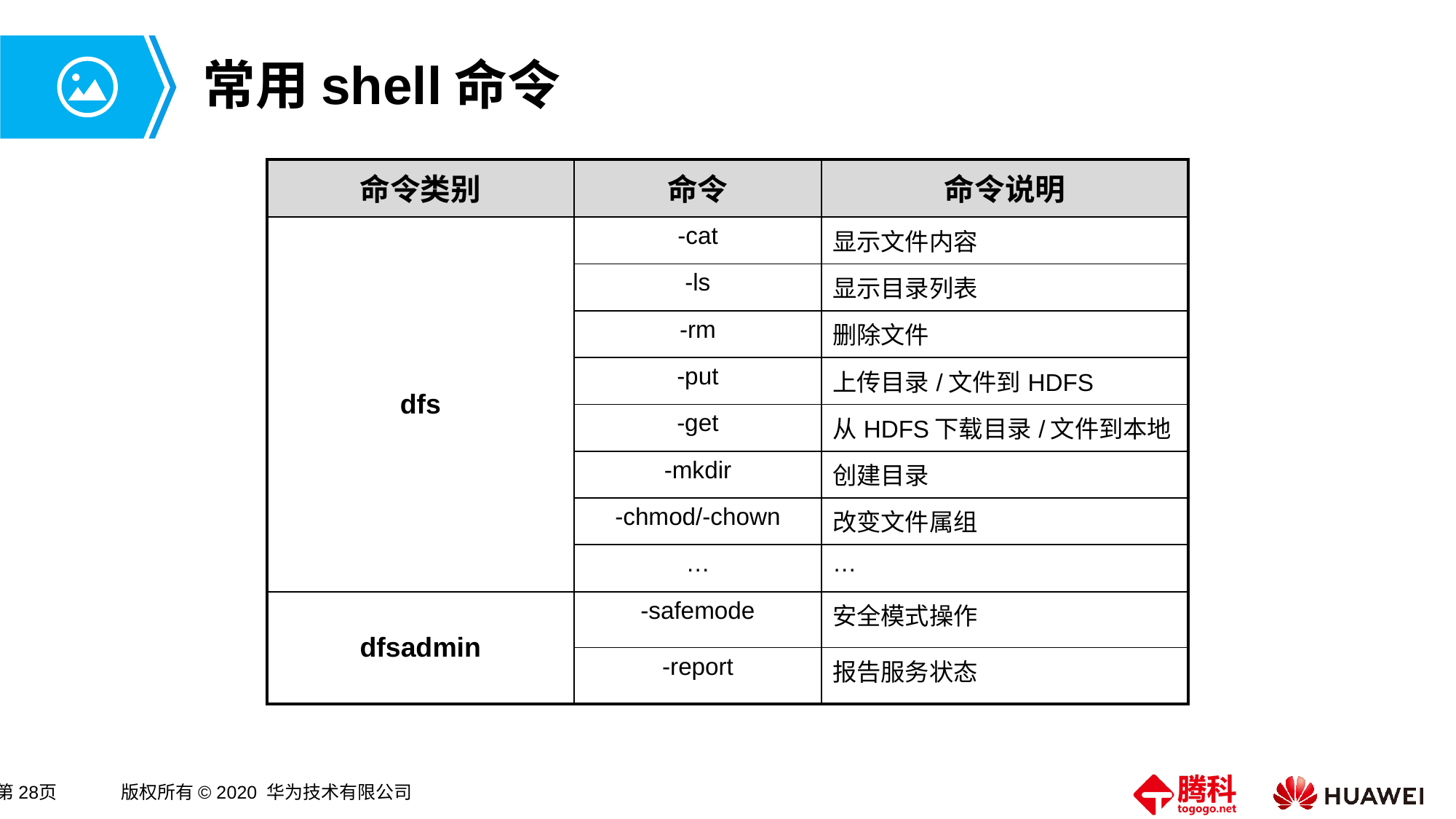

# 常用shell命令
| 命令类别 | 命令 | 命令说明 |
| --- | --- | --- |
| dfs | -cat | 显示文件内容 |
|  | -ls | 显示目录列表 |
|  | -rm | 删除文件 |
|  | -put | 上传目录/文件到HDFS |
|  | -get | 从HDFS下载目录/文件到本地 |
|  | -mkdir | 创建目录 |
|  | -chmod/-chown | 改变文件属组 |
|  | … | … |
| dfsadmin | -safemode | 安全模式操作 |
|  | -report | 报告服务状态 |